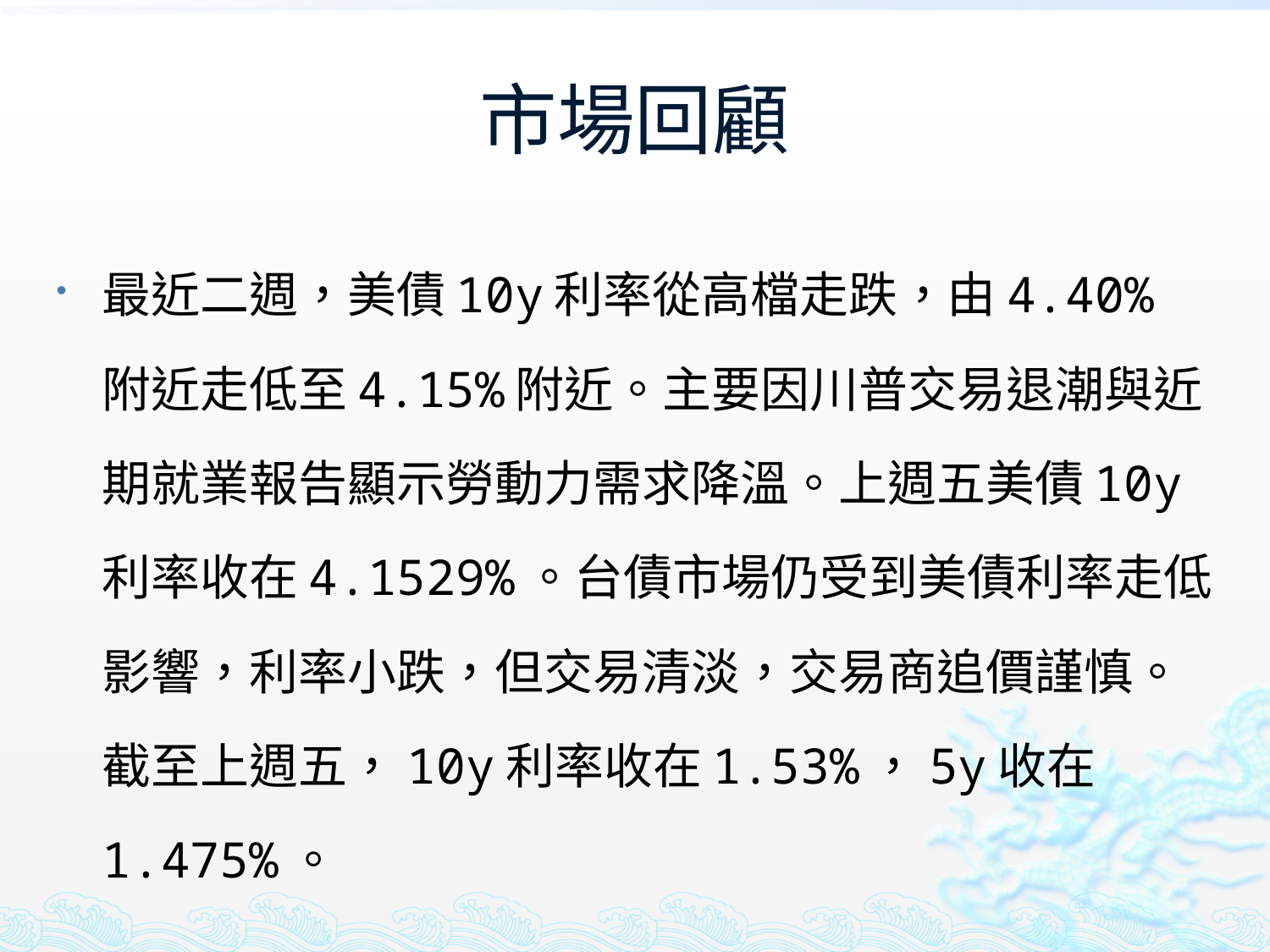

# 市場回顧
最近二週，美債10y利率從高檔走跌，由4.40%附近走低至4.15%附近。主要因川普交易退潮與近期就業報告顯示勞動力需求降溫。上週五美債10y利率收在4.1529%。台債市場仍受到美債利率走低影響，利率小跌，但交易清淡，交易商追價謹慎。截至上週五，10y利率收在1.53%，5y收在1.475%。